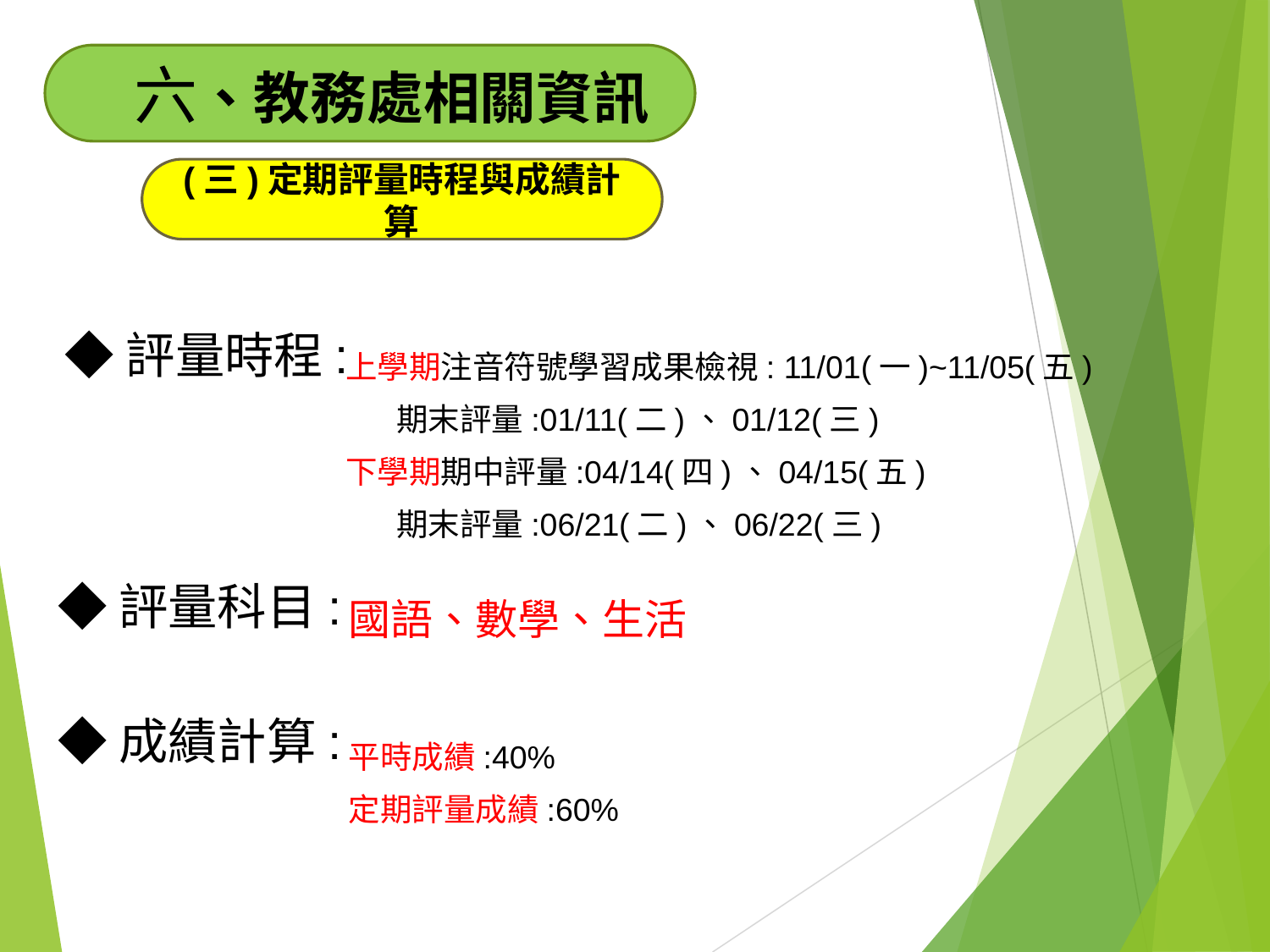

六、教務處相關資訊
(三)定期評量時程與成績計算
◆評量時程:
上學期注音符號學習成果檢視: 11/01(一)~11/05(五)
      期末評量:01/11(二)、01/12(三)
下學期期中評量:04/14(四)、04/15(五)
      期末評量:06/21(二)、06/22(三)
◆評量科目:
國語、數學、生活
◆成績計算:
平時成績:40%
定期評量成績:60%